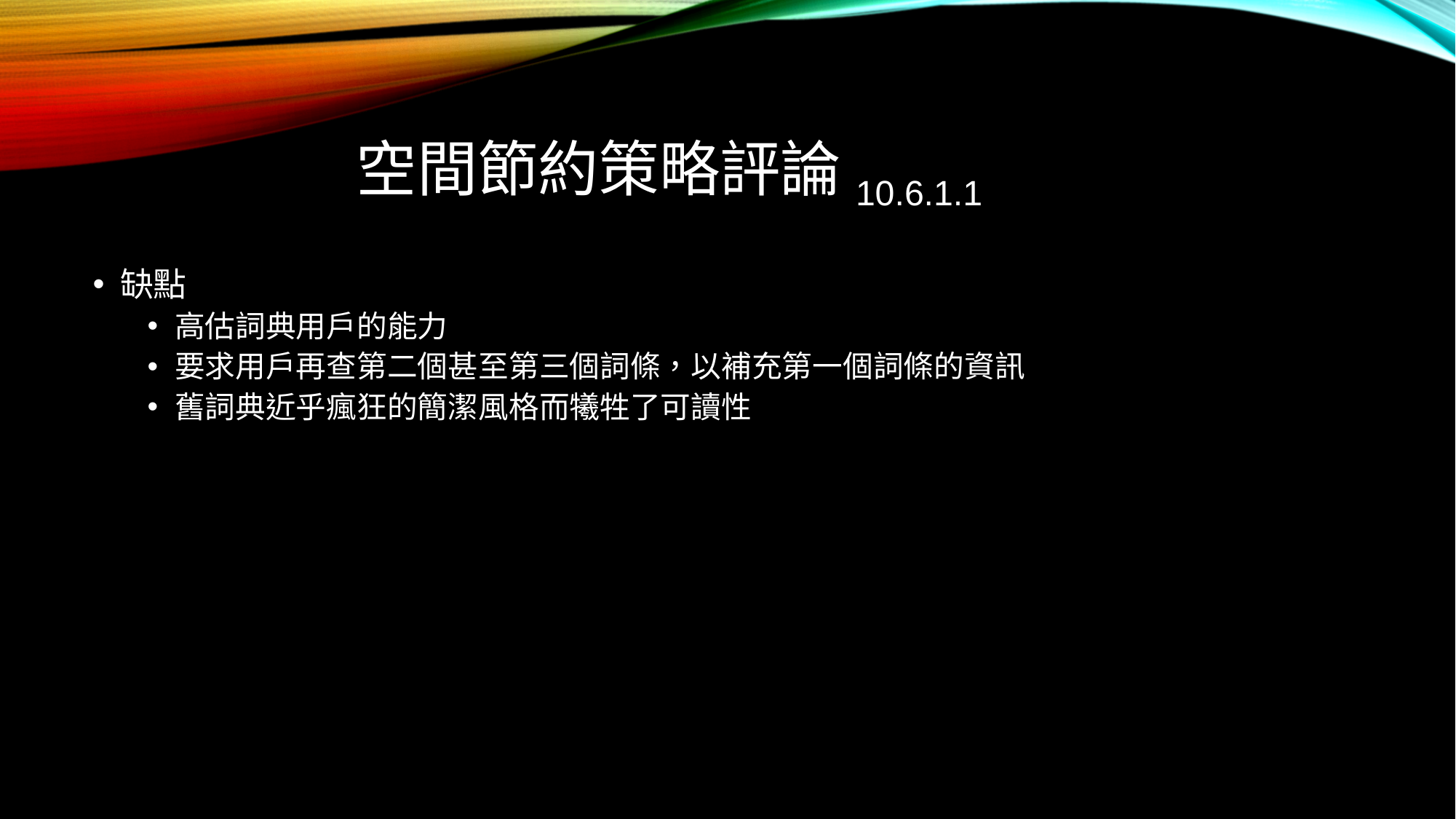

# 空間節約策略評論10.6.1.1
缺點
高估詞典用戶的能力
要求用戶再查第二個甚至第三個詞條，以補充第一個詞條的資訊
舊詞典近乎瘋狂的簡潔風格而犧牲了可讀性